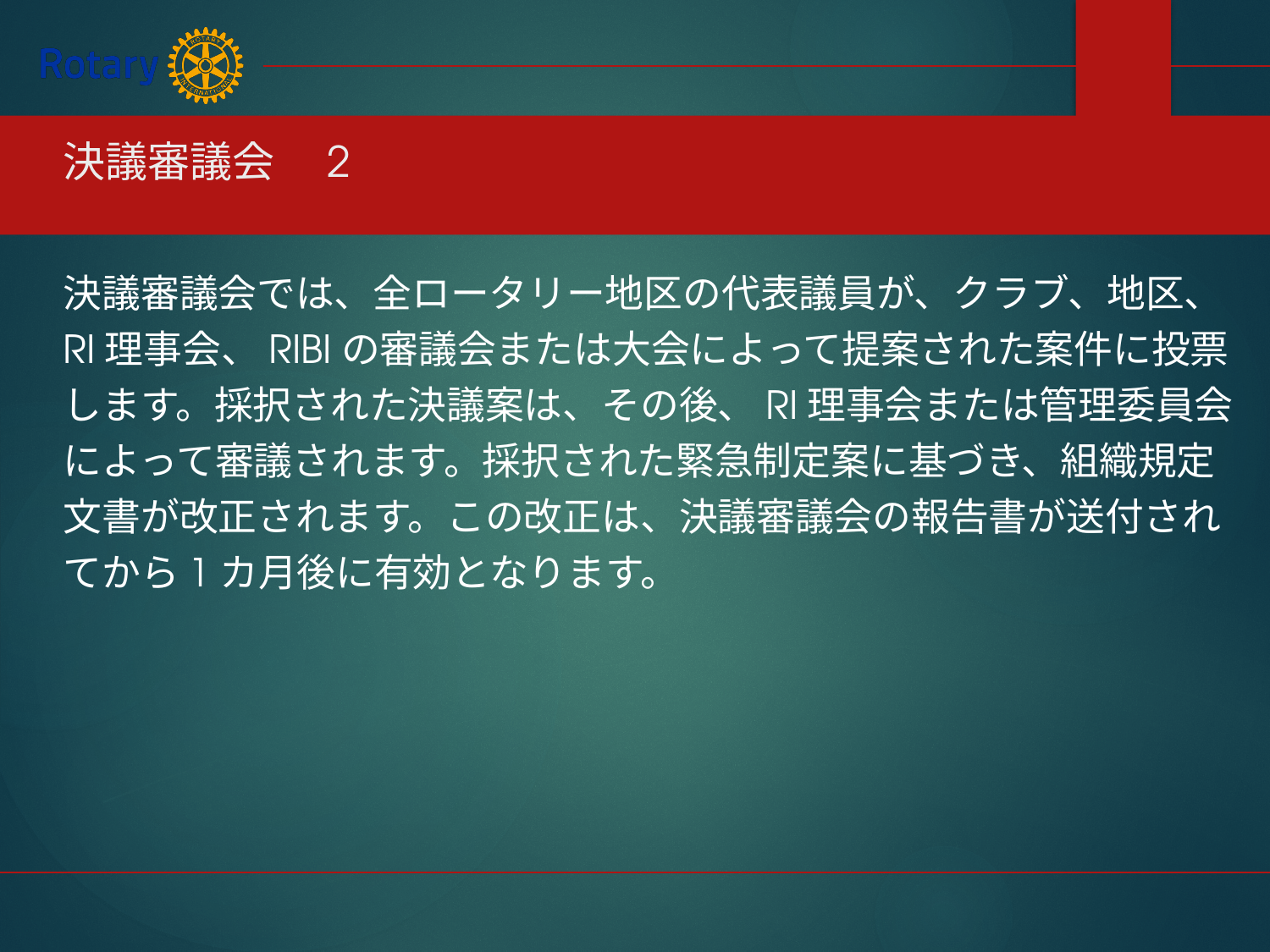

# 決議審議会　2
決議審議会では、全ロータリー地区の代表議員が、クラブ、地区、RI理事会、RIBIの審議会または大会によって提案された案件に投票します。採択された決議案は、その後、RI理事会または管理委員会によって審議されます。採択された緊急制定案に基づき、組織規定文書が改正されます。この改正は、決議審議会の報告書が送付されてから1カ月後に有効となります。